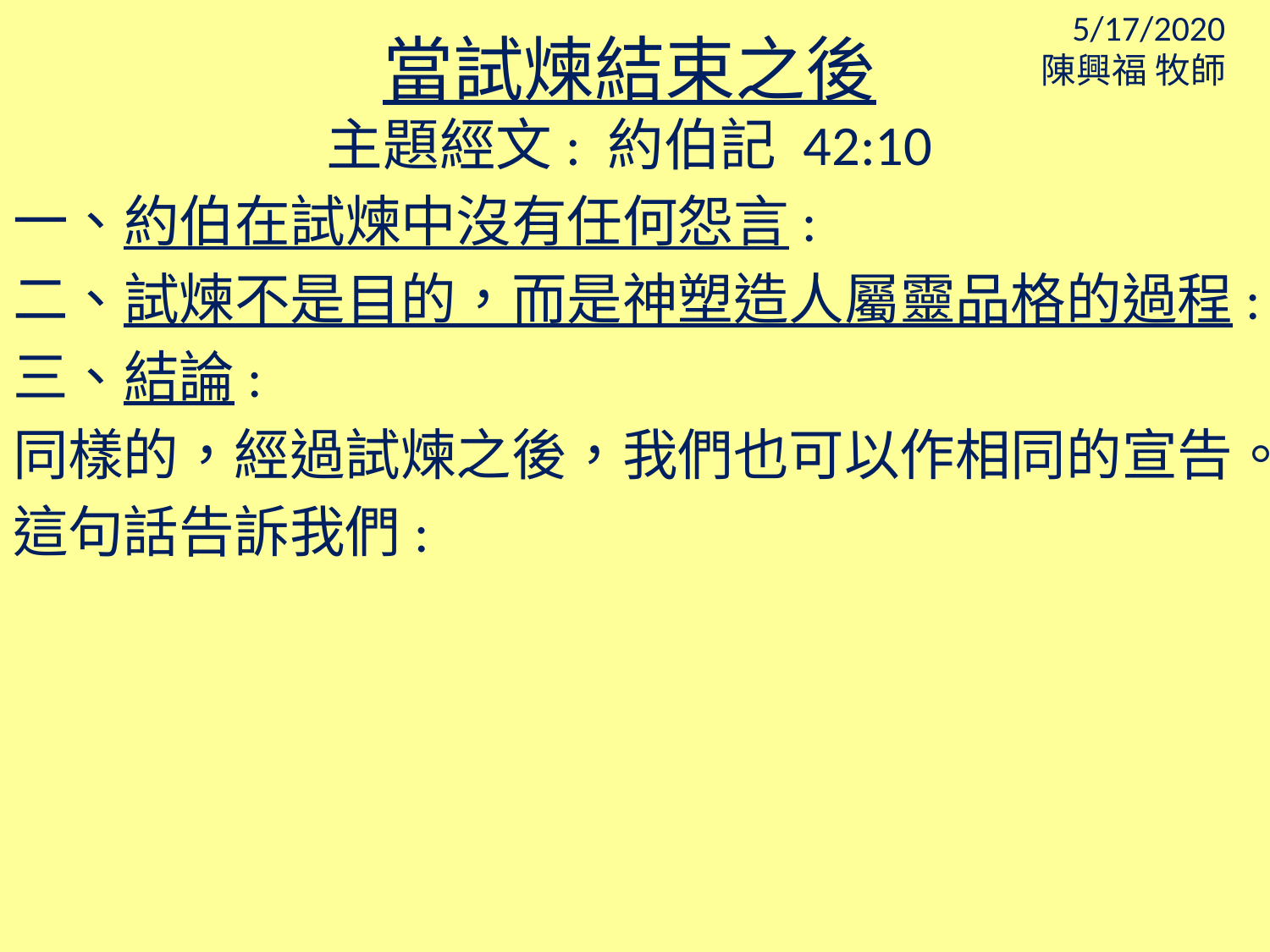

5/17/2020
陳興福 牧師
當試煉結束之後
主題經文: 約伯記 42:10
一、約伯在試煉中沒有任何怨言:
二、試煉不是目的，而是神塑造人屬靈品格的過程:
三、結論:
同樣的，經過試煉之後，我們也可以作相同的宣告。
這句話告訴我們: